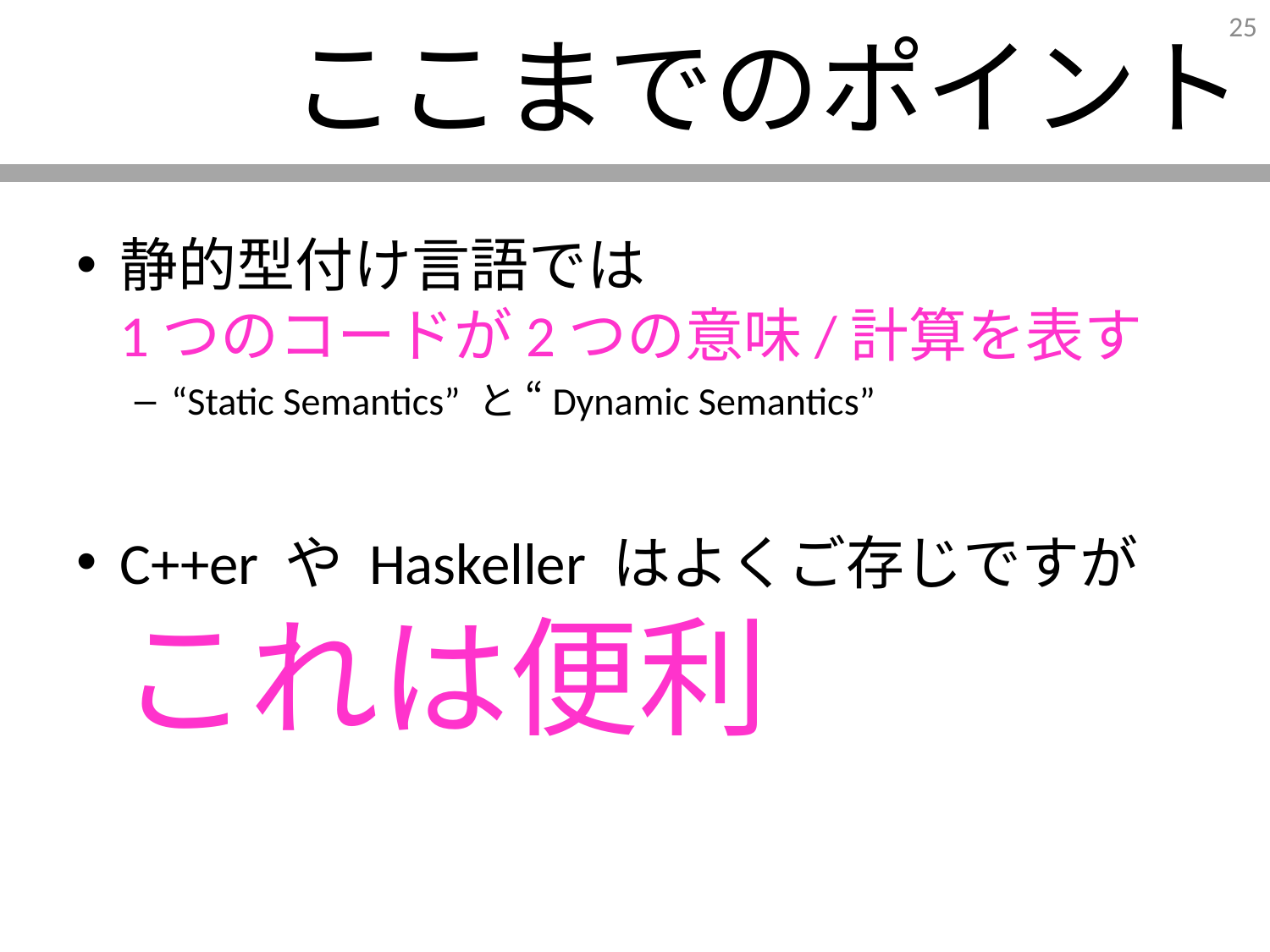

# ここまでのポイント
静的型付け言語では
1つのコードが2つの意味/計算を表す
“Static Semantics” と “Dynamic Semantics”

C++er や Haskeller はよくご存じですが
これは便利